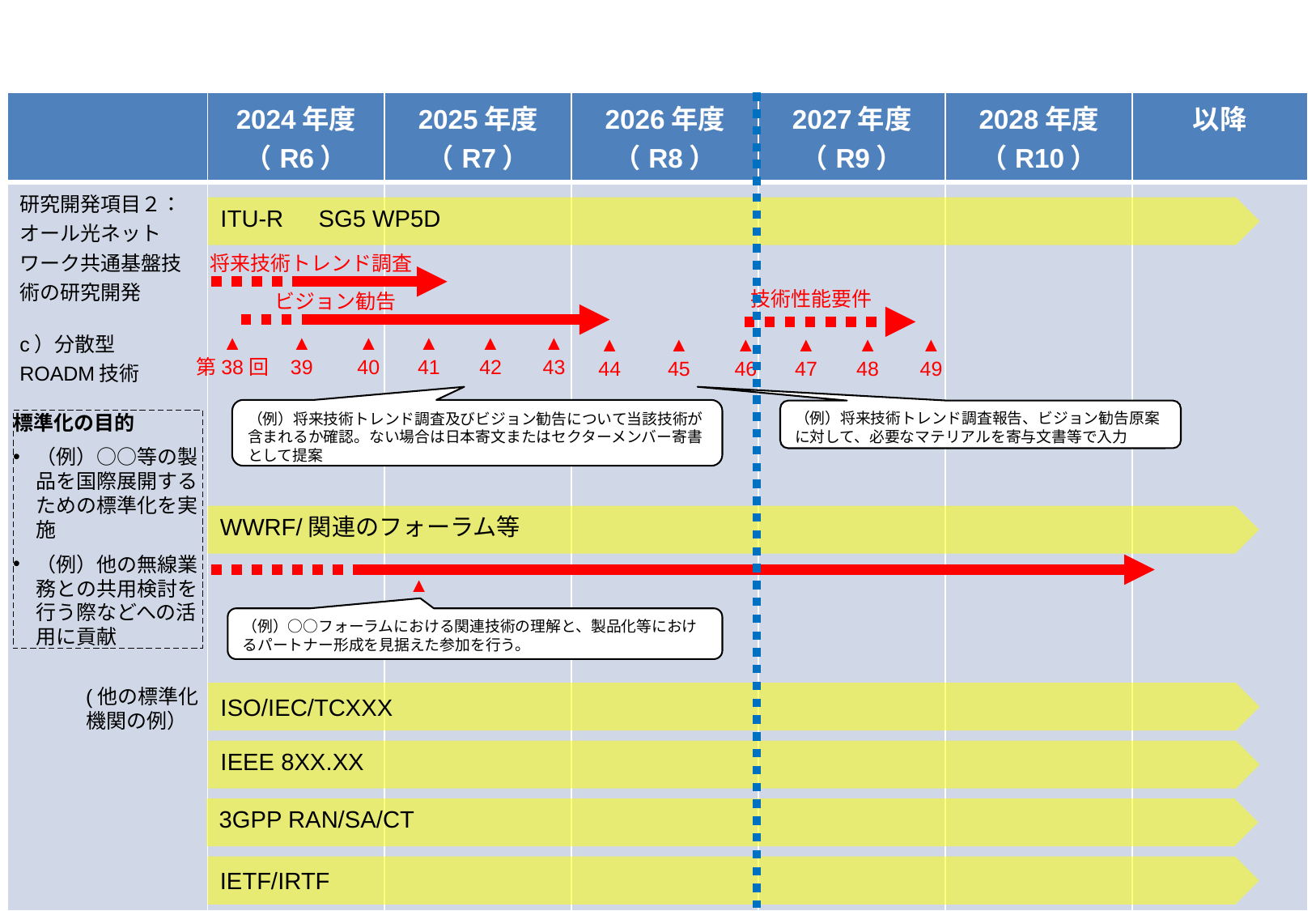

|  | 2024年度 （R6） | 2025年度 （R7） | 2026年度 （R8） | 2027年度 （R9） | 2028年度 （R10） | 以降 |
| --- | --- | --- | --- | --- | --- | --- |
| 研究開発項目２： オール光ネットワーク共通基盤技術の研究開発 c）分散型ROADM技術 |  |  |  |  |  |  |
ITU-R　SG5 WP5D
将来技術トレンド調査
技術性能要件
ビジョン勧告
▲
42
▲
43
▲
39
▲
40
▲
41
▲
第38回
▲
48
▲
49
▲
45
▲
46
▲
47
▲
44
（例）将来技術トレンド調査及びビジョン勧告について当該技術が含まれるか確認。ない場合は日本寄文またはセクターメンバー寄書として提案
（例）将来技術トレンド調査報告、ビジョン勧告原案に対して、必要なマテリアルを寄与文書等で入力
標準化の目的
（例）○○等の製品を国際展開するための標準化を実施
（例）他の無線業務との共用検討を行う際などへの活用に貢献
WWRF/関連のフォーラム等
▲
（例）○○フォーラムにおける関連技術の理解と、製品化等におけるパートナー形成を見据えた参加を行う。
ISO/IEC/TCXXX
(他の標準化機関の例）
IEEE 8XX.XX
3GPP RAN/SA/CT
IETF/IRTF
3